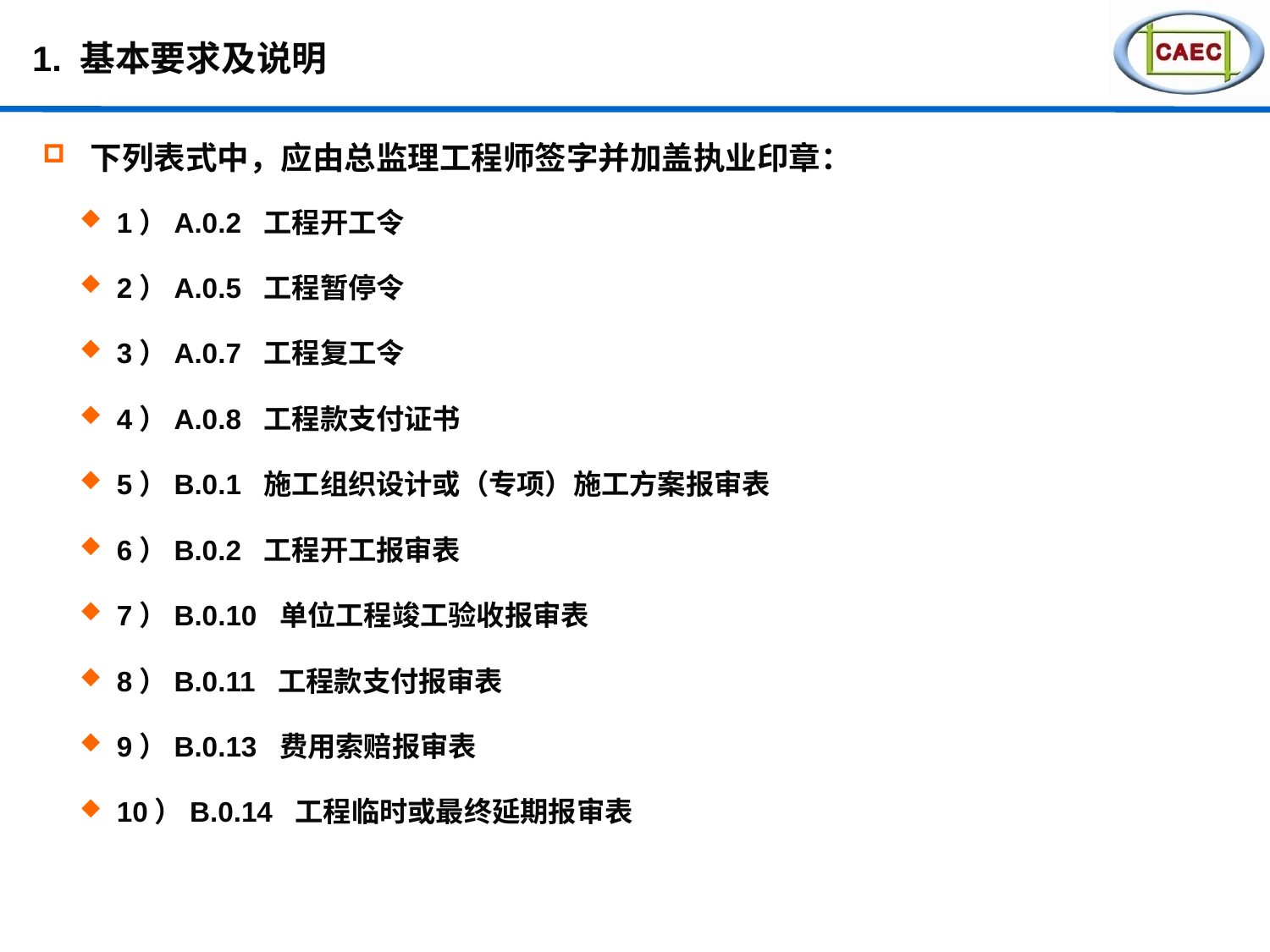

# 1. 基本要求及说明
下列表式中，应由总监理工程师签字并加盖执业印章：
1）A.0.2  工程开工令
2）A.0.5  工程暂停令
3）A.0.7  工程复工令
4）A.0.8  工程款支付证书
5）B.0.1  施工组织设计或（专项）施工方案报审表
6）B.0.2  工程开工报审表
7）B.0.10  单位工程竣工验收报审表
8）B.0.11  工程款支付报审表
9）B.0.13  费用索赔报审表
10）B.0.14  工程临时或最终延期报审表